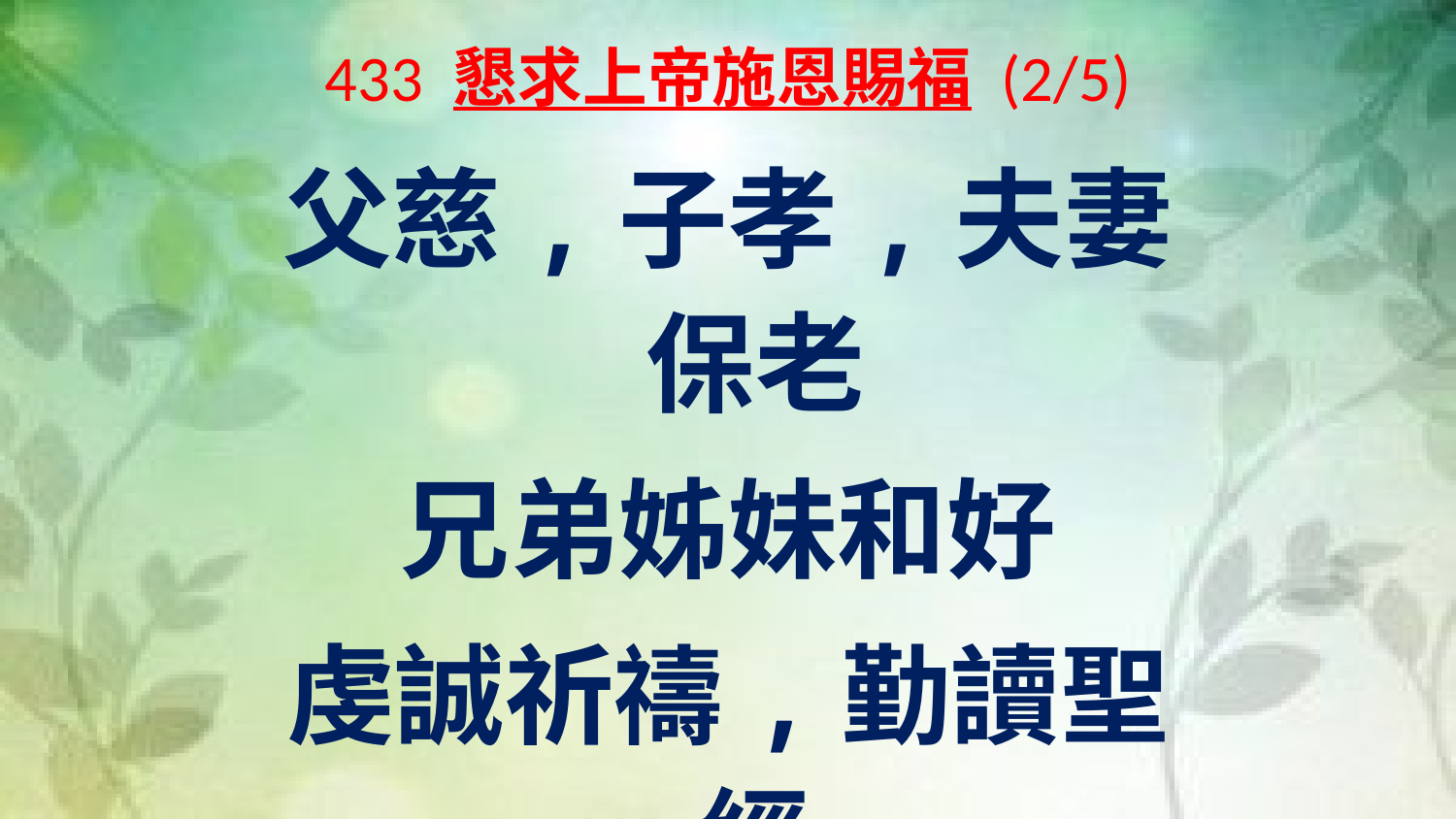

# 433 懇求上帝施恩賜福 (2/5)
父慈,子孝,夫妻保老
兄弟姊妹和好
虔誠祈禱,勤讀聖經
成做屬主家庭